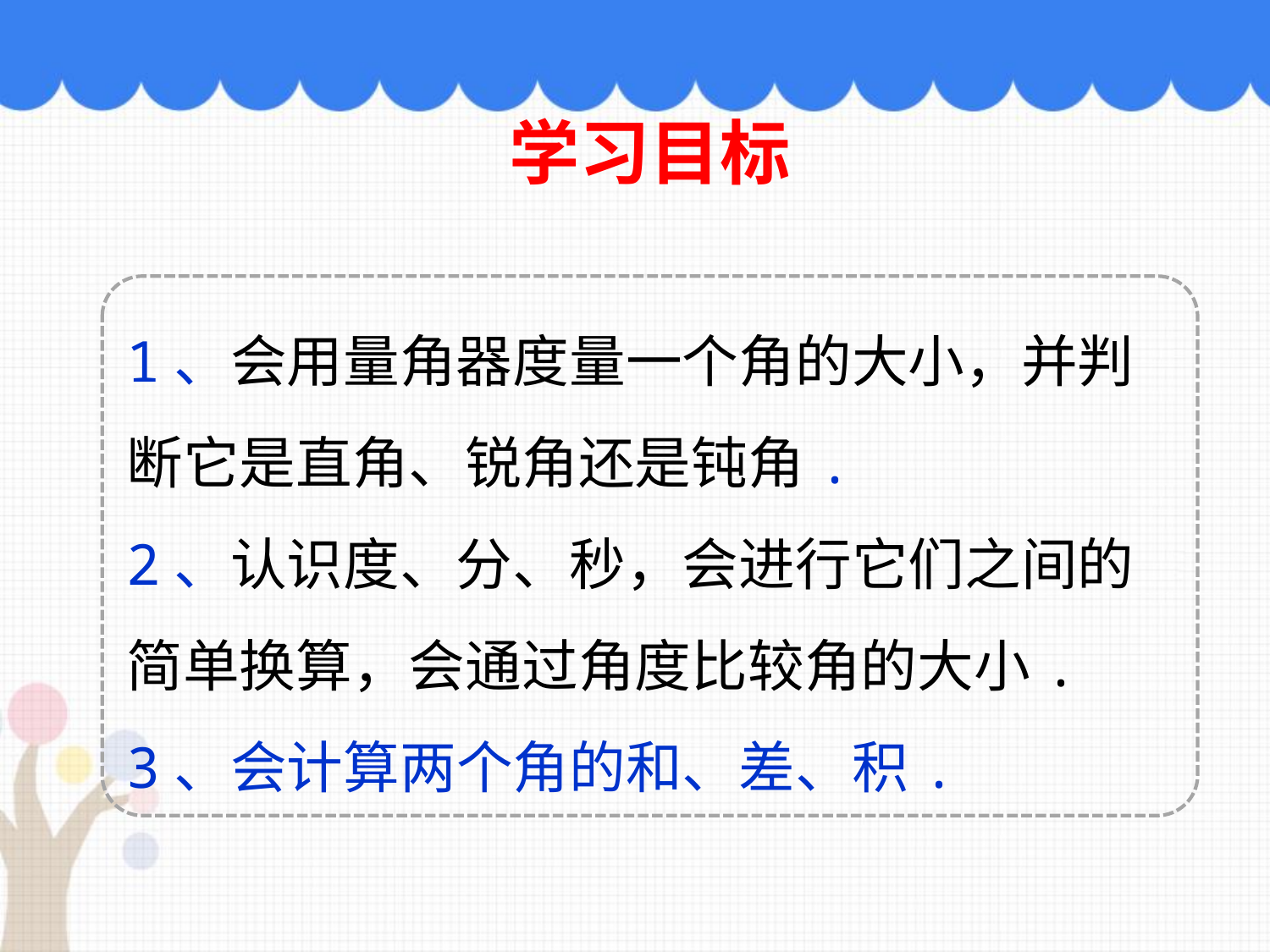

学习目标
1、会用量角器度量一个角的大小，并判断它是直角、锐角还是钝角.
2、认识度、分、秒，会进行它们之间的简单换算，会通过角度比较角的大小.
3、会计算两个角的和、差、积.